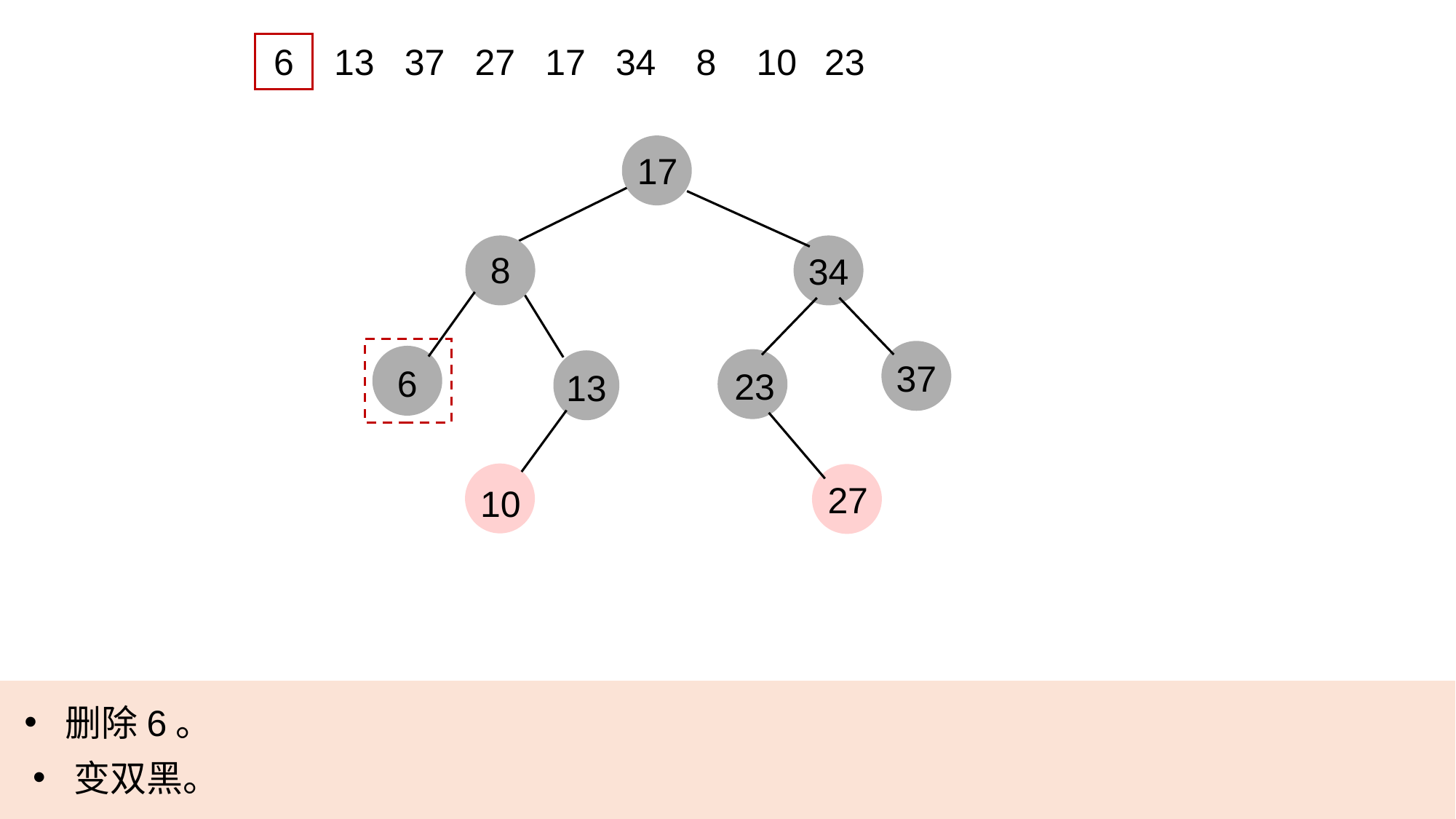

6
13
37
27
17
34
8
10
23

17

8
34

37

6
23
13

27
10

删除6。
变双黑。